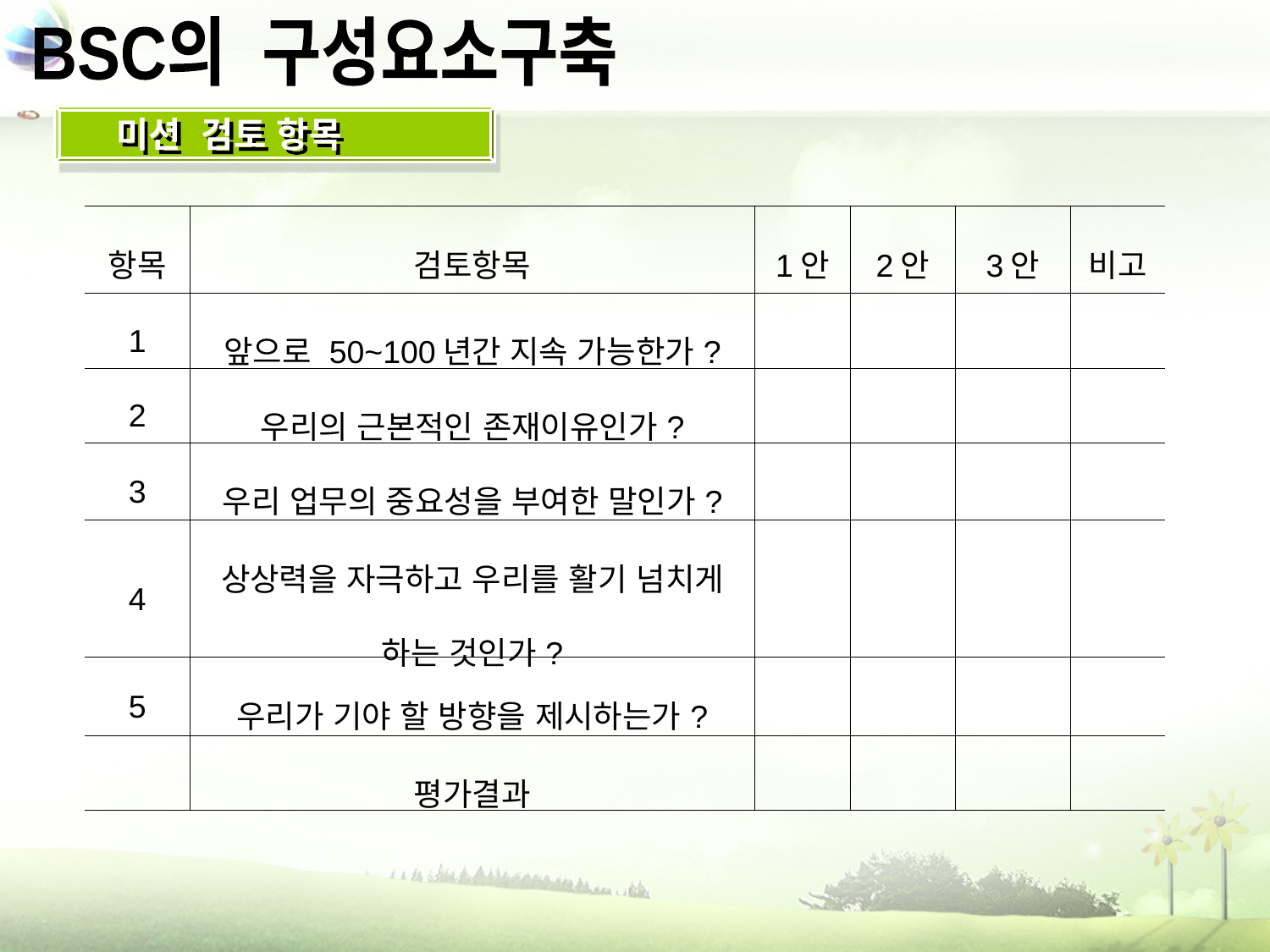

BSC의  구성요소구축

미션  검토 항목
| 항목 | 검토항목 | 1안 | 2안 | 3안 | 비고 |
| --- | --- | --- | --- | --- | --- |
| 1 | 앞으로 50~100년간 지속 가능한가? |  |  |  |  |
| 2 | 우리의 근본적인 존재이유인가? |  |  |  |  |
| 3 | 우리 업무의 중요성을 부여한 말인가? |  |  |  |  |
| 4 | 상상력을 자극하고 우리를 활기 넘치게 하는 것인가? |  |  |  |  |
| 5 | 우리가 기야 할 방향을 제시하는가? |  |  |  |  |
|  | 평가결과 |  |  |  |  |